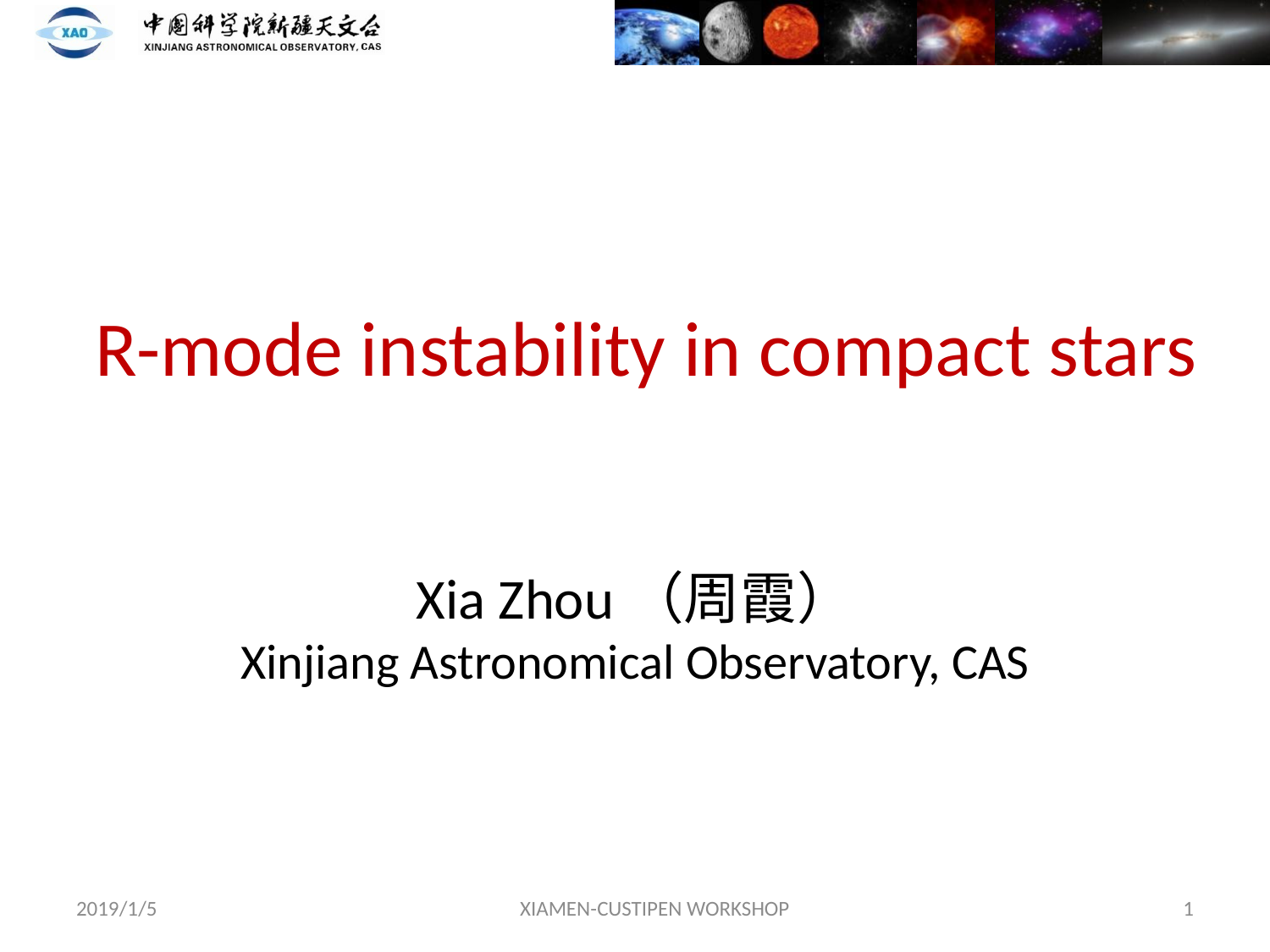

# R-mode instability in compact stars
Xia Zhou（周霞）
Xinjiang Astronomical Observatory, CAS
XIAMEN-CUSTIPEN WORKSHOP
2019/1/5
1